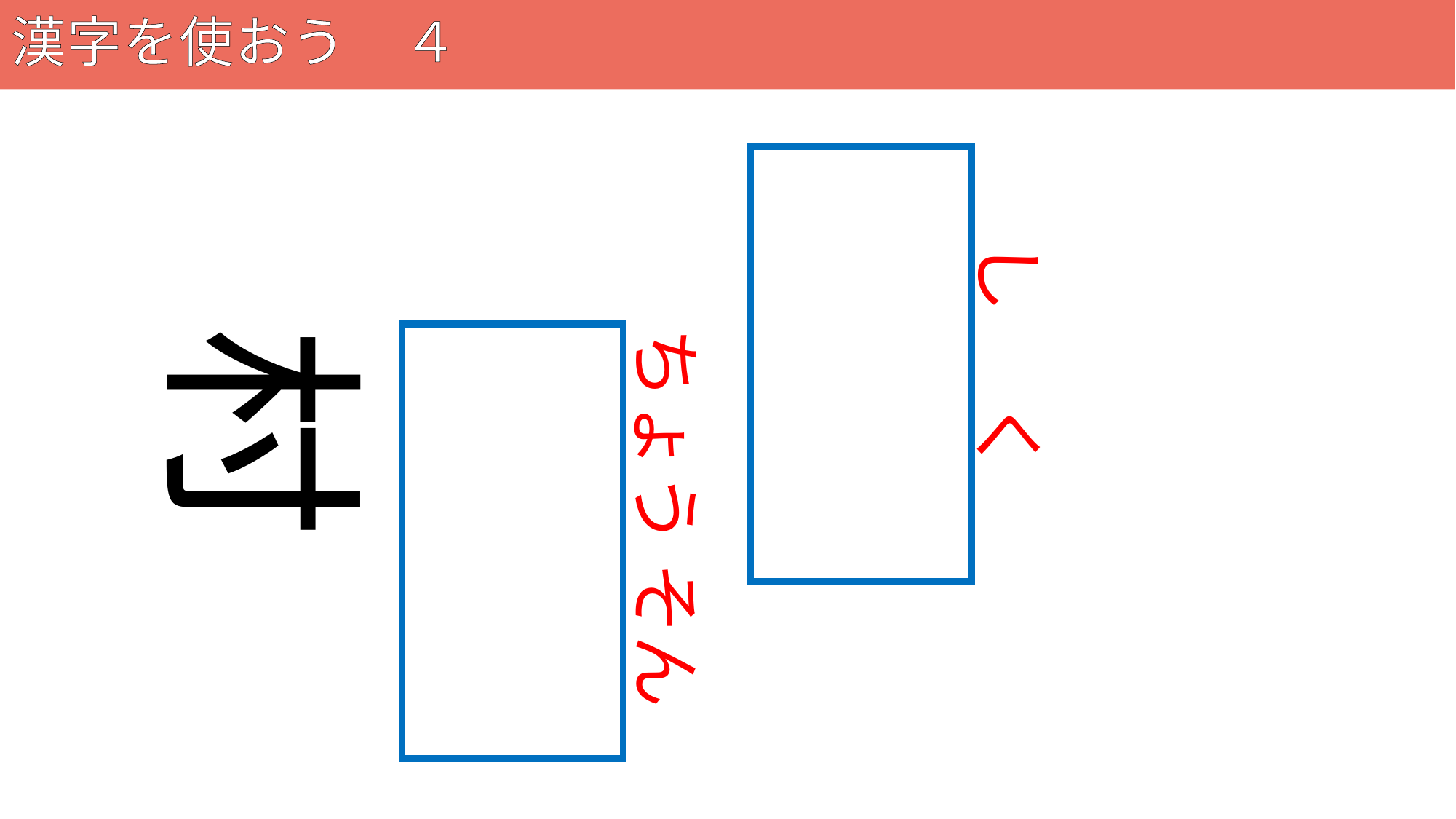

# 漢字を使おう　４
117
市区

し　 く
町村
ちょう そん